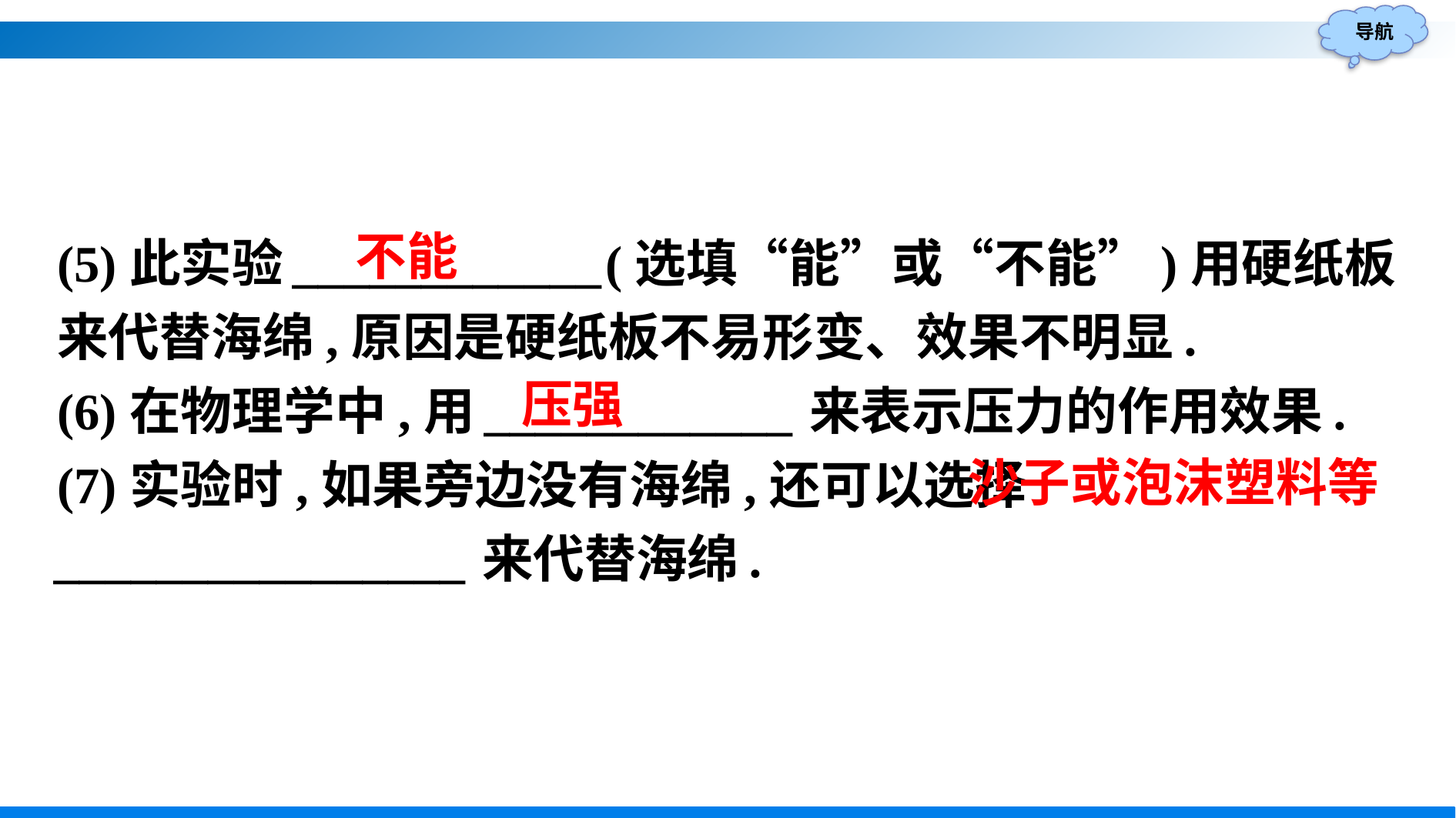

(5)此实验____________(选填“能”或“不能”)用硬纸板来代替海绵,原因是硬纸板不易形变、效果不明显.
(6)在物理学中,用____________来表示压力的作用效果.
(7)实验时,如果旁边没有海绵,还可以选择________________来代替海绵.
不能
压强
沙子或泡沫塑料等